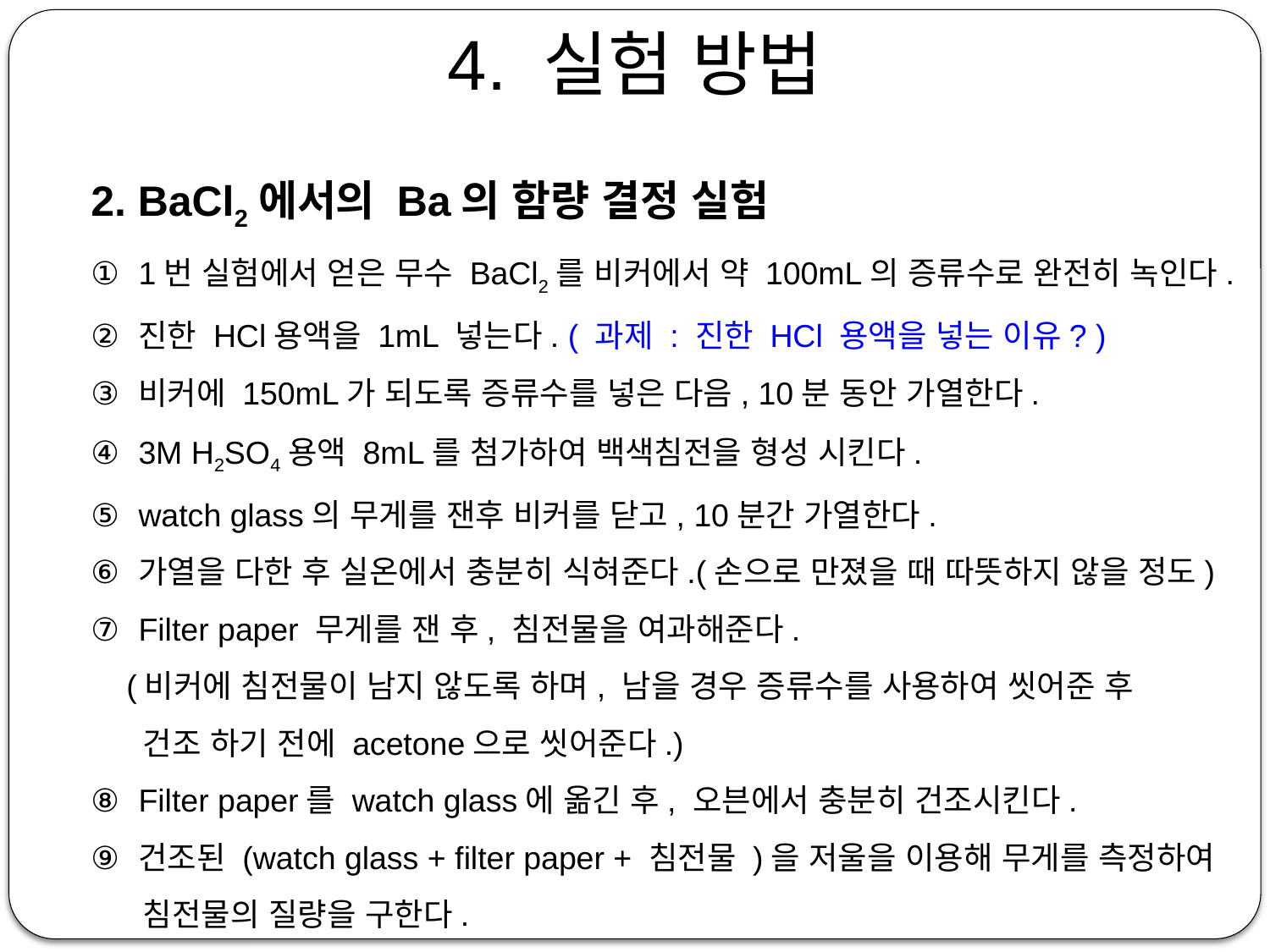

4. 실험 방법
2. BaCl2에서의 Ba의 함량 결정 실험
1번 실험에서 얻은 무수 BaCl2를 비커에서 약 100mL의 증류수로 완전히 녹인다.
진한 HCl용액을 1mL 넣는다. ( 과제 : 진한 HCl 용액을 넣는 이유? )
비커에 150mL가 되도록 증류수를 넣은 다음, 10분 동안 가열한다.
3M H2SO4용액 8mL를 첨가하여 백색침전을 형성 시킨다.
watch glass의 무게를 잰후 비커를 닫고, 10분간 가열한다.
가열을 다한 후 실온에서 충분히 식혀준다.(손으로 만졌을 때 따뜻하지 않을 정도)
Filter paper 무게를 잰 후, 침전물을 여과해준다.
    (비커에 침전물이 남지 않도록 하며, 남을 경우 증류수를 사용하여 씻어준 후
     건조 하기 전에 acetone으로 씻어준다.)
Filter paper를 watch glass에 옮긴 후, 오븐에서 충분히 건조시킨다.
건조된 (watch glass + filter paper + 침전물 )을 저울을 이용해 무게를 측정하여
     침전물의 질량을 구한다.